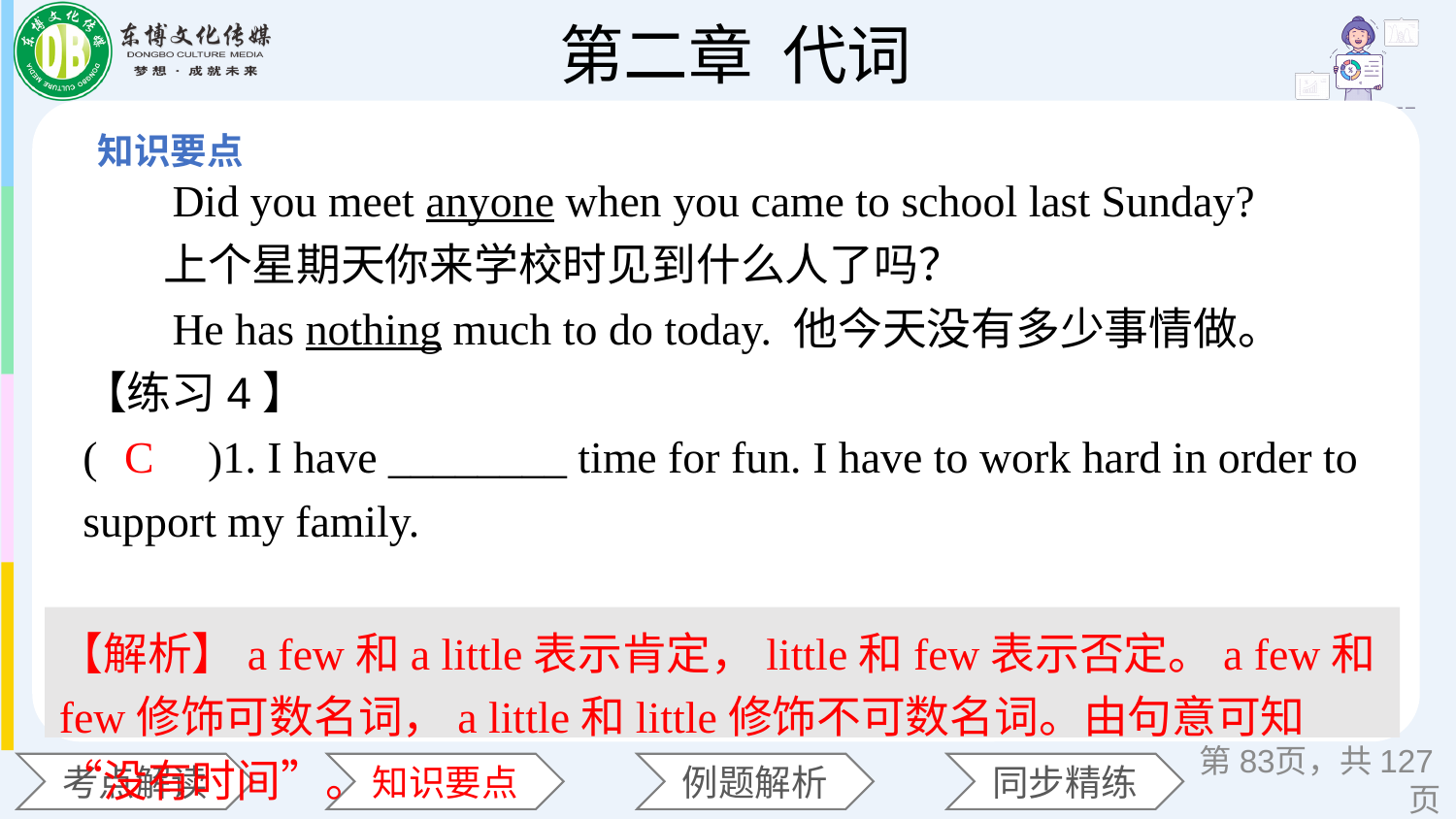

Did you meet anyone when you came to school last Sunday?
       上个星期天你来学校时见到什么人了吗？
        He has nothing much to do today. 他今天没有多少事情做。
【练习4】
(　　)1. I have ________ time for fun. I have to work hard in order to support my family.
A. a few    	B. few    	C. little    	D. a little

C
【解析】a few和a little表示肯定，little和few表示否定。a few和few修饰可数名词，a little和little修饰不可数名词。由句意可知“没有时间”。
第83页，共127页